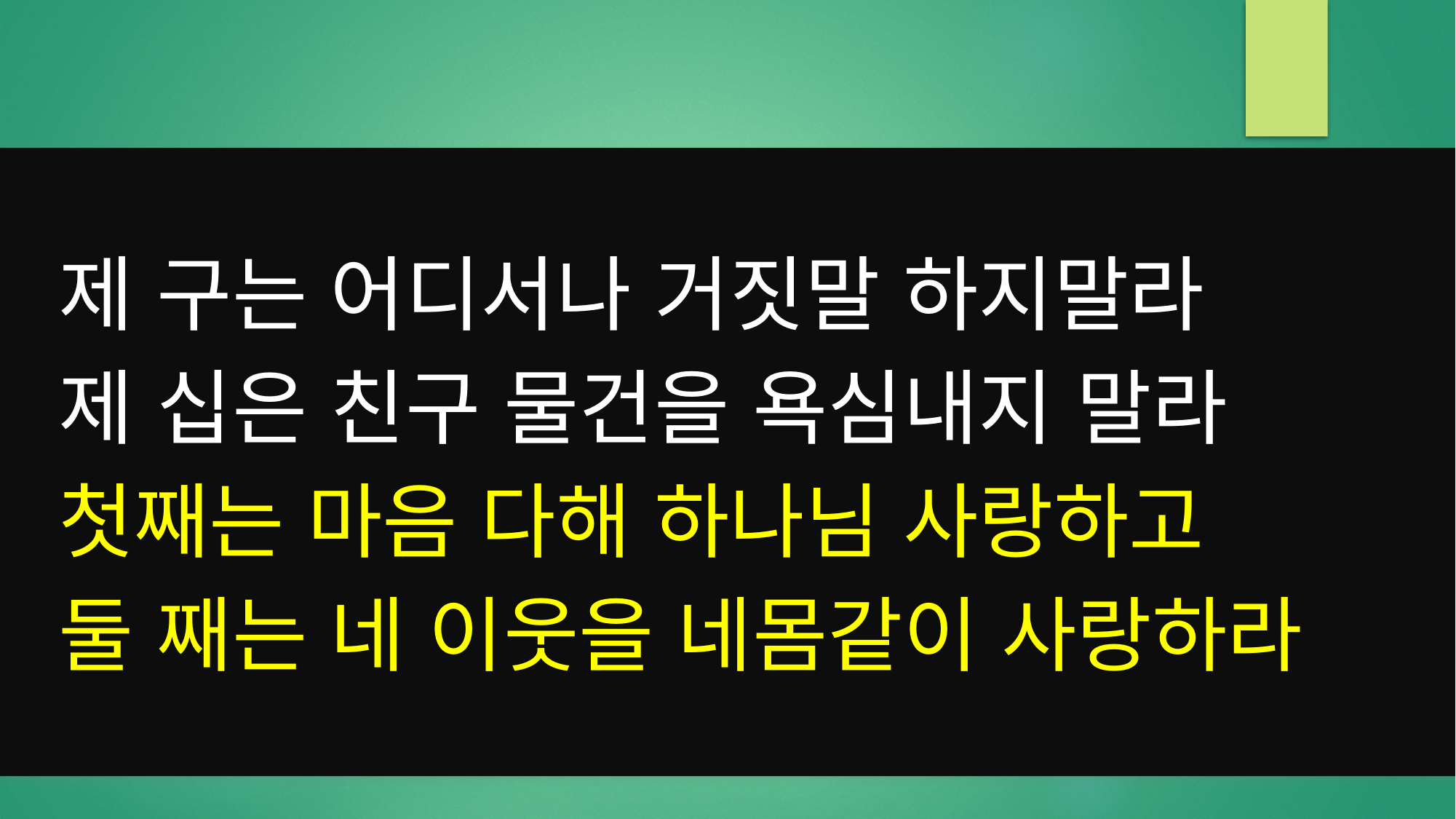

제 구는 어디서나 거짓말 하지말라
제 십은 친구 물건을 욕심내지 말라
첫째는 마음 다해 하나님 사랑하고
둘 째는 네 이웃을 네몸같이 사랑하라